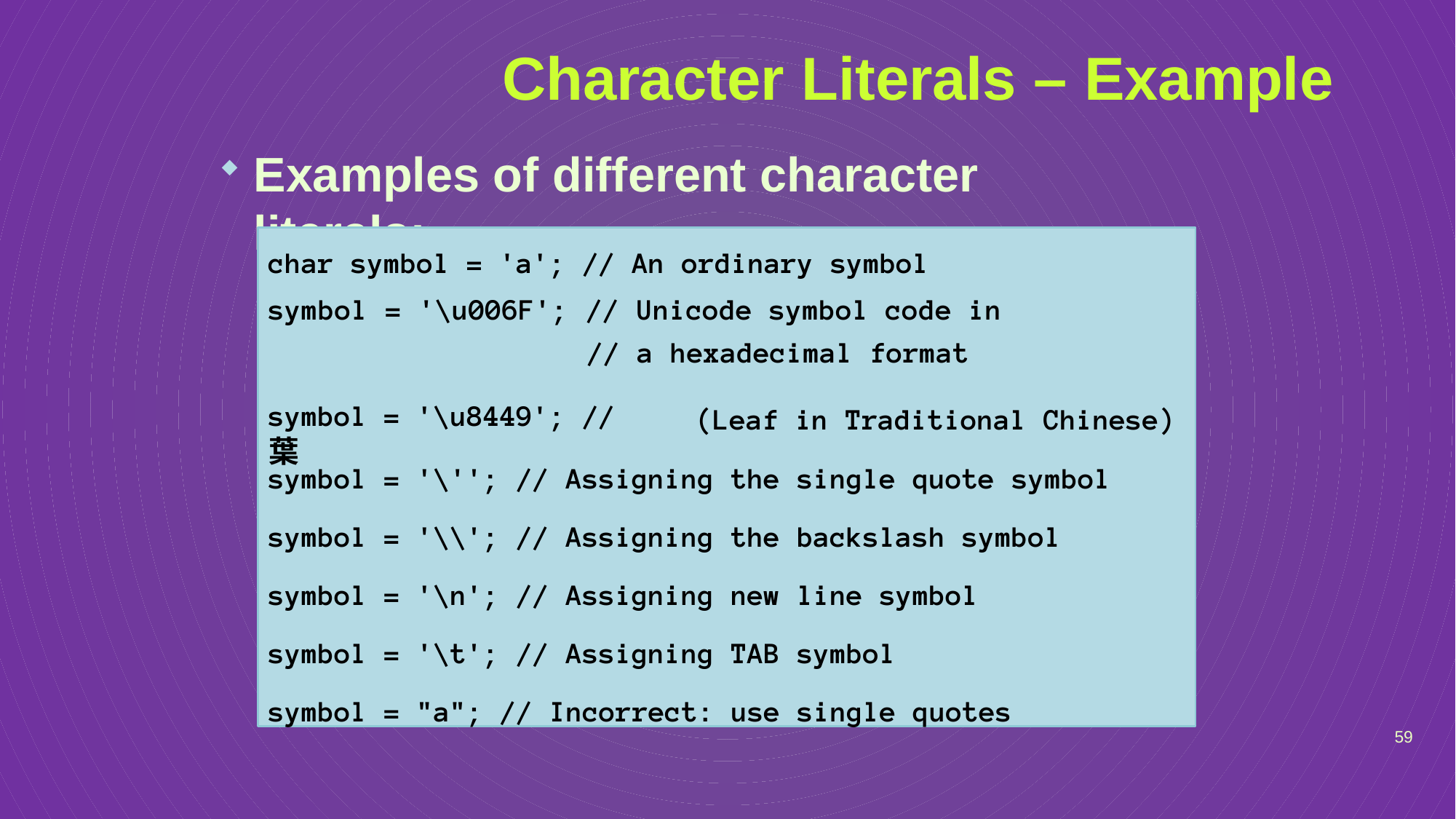

# Character Literals – Example
Examples of different character literals:

char symbol = 'a'; // An ordinary symbol
| symbol | = | '\u006F'; | // | Unicode symbol code in |
| --- | --- | --- | --- | --- |
|  |  |  | // | a hexadecimal format |
symbol = '\u8449'; // 葉
(Leaf in Traditional Chinese)
symbol = '\''; // Assigning the single quote symbol symbol = '\\'; // Assigning the backslash symbol symbol = '\n'; // Assigning new line symbol
symbol = '\t'; // Assigning TAB symbol
symbol = "a"; // Incorrect: use single quotes
59